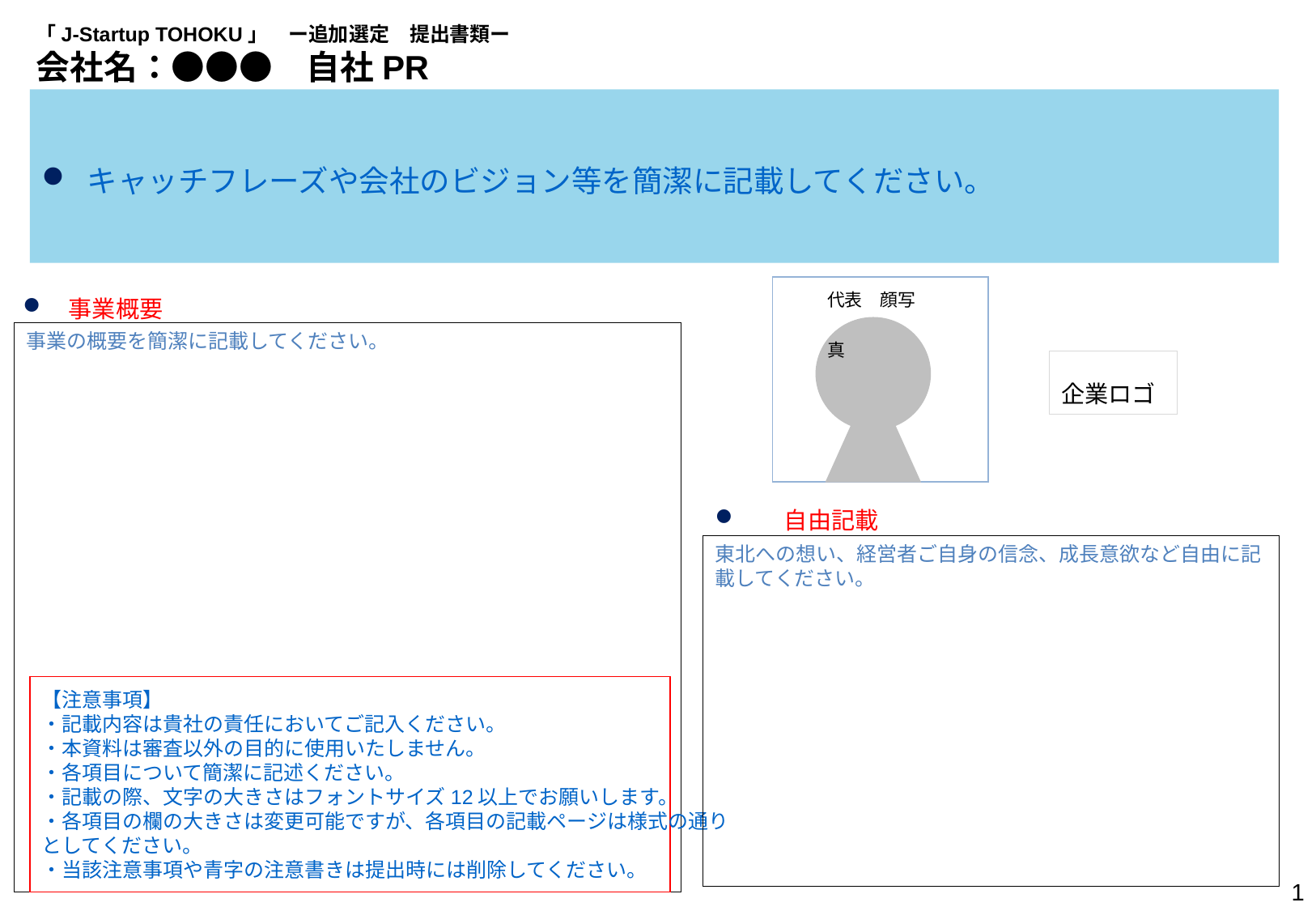

# 「J-Startup TOHOKU」　ー追加選定　提出書類ー 会社名：●●●　自社PR
キャッチフレーズや会社のビジョン等を簡潔に記載してください。
代表　顔写真
事業概要

事業の概要を簡潔に記載してください。

企業ロゴ
　自由記載
東北への想い、経営者ご自身の信念、成長意欲など自由に記載してください。

【注意事項】
・記載内容は貴社の責任においてご記入ください。
・本資料は審査以外の目的に使用いたしません。
・各項目について簡潔に記述ください。
・記載の際、文字の大きさはフォントサイズ12以上でお願いします。
・各項目の欄の大きさは変更可能ですが、各項目の記載ページは様式の通り
としてください。
・当該注意事項や青字の注意書きは提出時には削除してください。
1